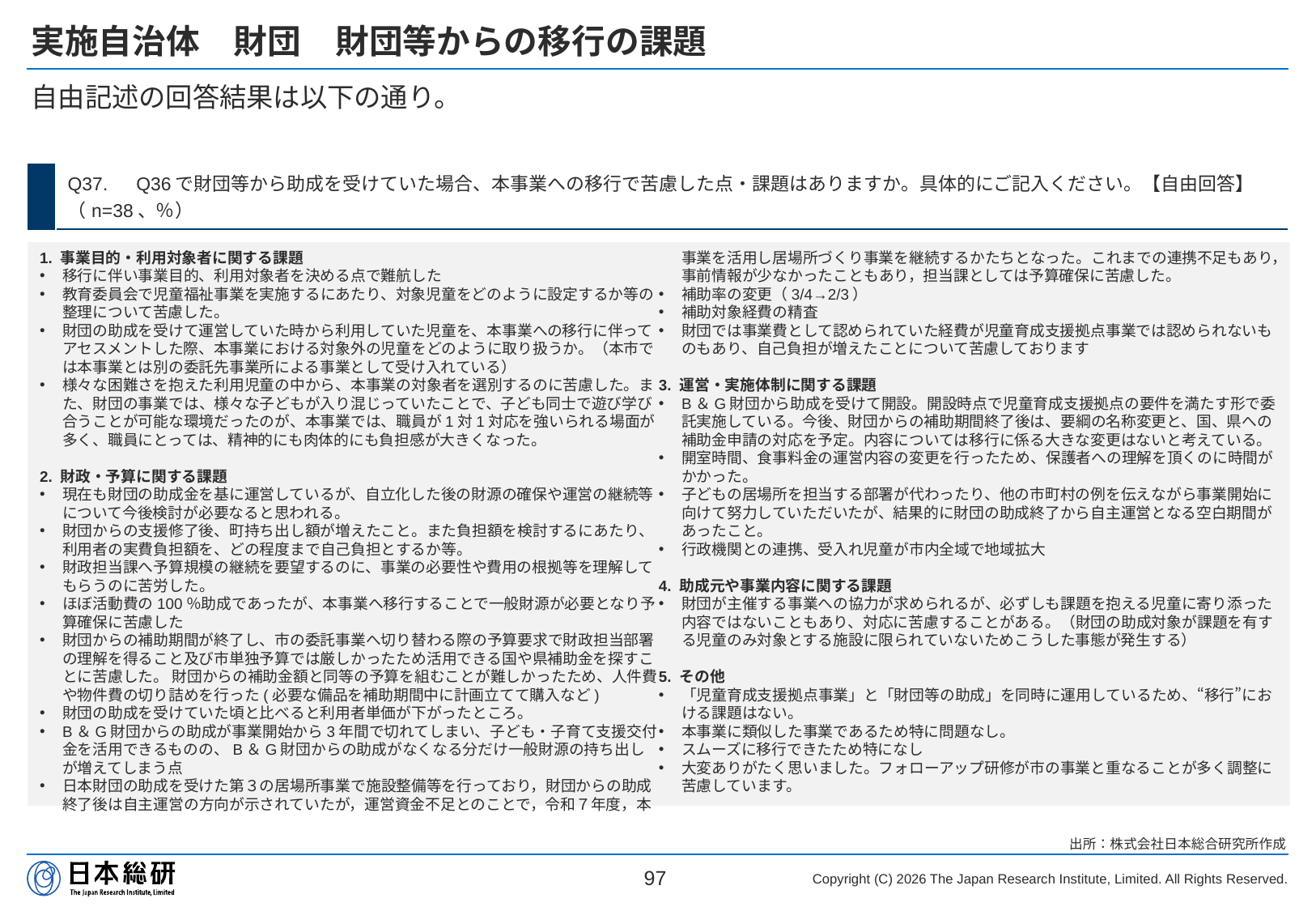

# 実施自治体　財団　財団等からの移行の課題
自由記述の回答結果は以下の通り。

|  | Q37.　Q36で財団等から助成を受けていた場合、本事業への移行で苦慮した点・課題はありますか。具体的にご記入ください。【自由回答】 （n=38、％） |
| --- | --- |
1. 事業目的・利用対象者に関する課題
移行に伴い事業目的、利用対象者を決める点で難航した
教育委員会で児童福祉事業を実施するにあたり、対象児童をどのように設定するか等の整理について苦慮した。
財団の助成を受けて運営していた時から利用していた児童を、本事業への移行に伴ってアセスメントした際、本事業における対象外の児童をどのように取り扱うか。（本市では本事業とは別の委託先事業所による事業として受け入れている）
様々な困難さを抱えた利用児童の中から、本事業の対象者を選別するのに苦慮した。また、財団の事業では、様々な子どもが入り混じっていたことで、子ども同士で遊び学び合うことが可能な環境だったのが、本事業では、職員が1対1対応を強いられる場面が多く、職員にとっては、精神的にも肉体的にも負担感が大きくなった。

2. 財政・予算に関する課題
現在も財団の助成金を基に運営しているが、自立化した後の財源の確保や運営の継続等について今後検討が必要なると思われる。
財団からの支援修了後、町持ち出し額が増えたこと。また負担額を検討するにあたり、利用者の実費負担額を、どの程度まで自己負担とするか等。
財政担当課へ予算規模の継続を要望するのに、事業の必要性や費用の根拠等を理解してもらうのに苦労した。
ほぼ活動費の100％助成であったが、本事業へ移行することで一般財源が必要となり予算確保に苦慮した
財団からの補助期間が終了し、市の委託事業へ切り替わる際の予算要求で財政担当部署の理解を得ること及び市単独予算では厳しかったため活用できる国や県補助金を探すことに苦慮した。 財団からの補助金額と同等の予算を組むことが難しかったため、人件費や物件費の切り詰めを行った(必要な備品を補助期間中に計画立てて購入など)
財団の助成を受けていた頃と比べると利用者単価が下がったところ。
B＆G財団からの助成が事業開始から3年間で切れてしまい、子ども・子育て支援交付金を活用できるものの、B＆G財団からの助成がなくなる分だけ一般財源の持ち出しが増えてしまう点
日本財団の助成を受けた第３の居場所事業で施設整備等を行っており，財団からの助成終了後は自主運営の方向が示されていたが，運営資金不足とのことで，令和７年度，本事業を活用し居場所づくり事業を継続するかたちとなった。これまでの連携不足もあり，事前情報が少なかったこともあり，担当課としては予算確保に苦慮した。
補助率の変更（3/4→2/3）
補助対象経費の精査
財団では事業費として認められていた経費が児童育成支援拠点事業では認められないものもあり、自己負担が増えたことについて苦慮しております

3. 運営・実施体制に関する課題
B＆G財団から助成を受けて開設。開設時点で児童育成支援拠点の要件を満たす形で委託実施している。今後、財団からの補助期間終了後は、要綱の名称変更と、国、県への補助金申請の対応を予定。内容については移行に係る大きな変更はないと考えている。
開室時間、食事料金の運営内容の変更を行ったため、保護者への理解を頂くのに時間がかかった。
子どもの居場所を担当する部署が代わったり、他の市町村の例を伝えながら事業開始に向けて努力していただいたが、結果的に財団の助成終了から自主運営となる空白期間があったこと。
行政機関との連携、受入れ児童が市内全域で地域拡大

4. 助成元や事業内容に関する課題
財団が主催する事業への協力が求められるが、必ずしも課題を抱える児童に寄り添った内容ではないこともあり、対応に苦慮することがある。（財団の助成対象が課題を有する児童のみ対象とする施設に限られていないためこうした事態が発生する）

5. その他
「児童育成支援拠点事業」と「財団等の助成」を同時に運用しているため、“移行”における課題はない。
本事業に類似した事業であるため特に問題なし。
スムーズに移行できたため特になし
大変ありがたく思いました。フォローアップ研修が市の事業と重なることが多く調整に苦慮しています。

出所：株式会社日本総合研究所作成